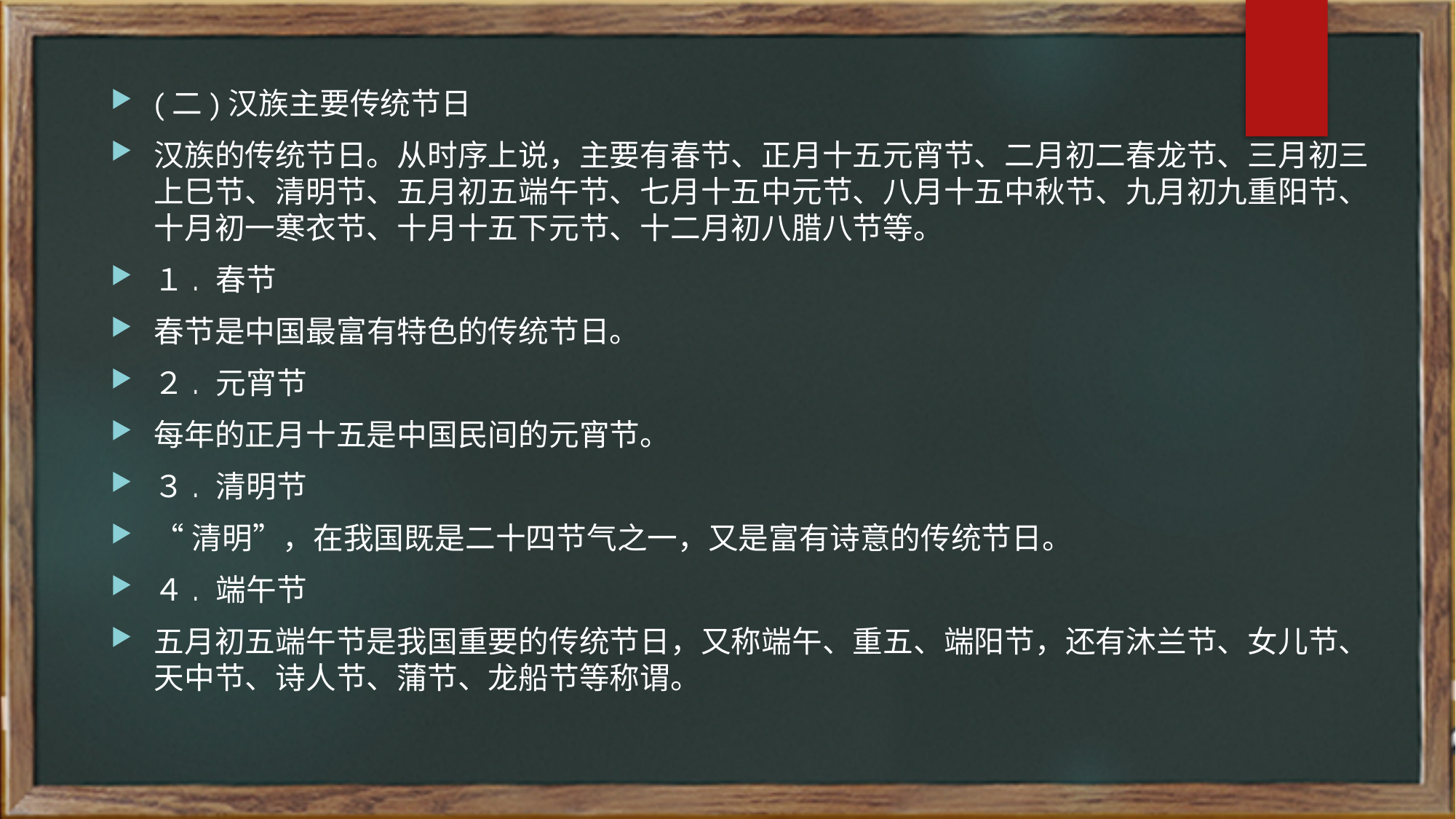

(二)汉族主要传统节日
汉族的传统节日。从时序上说，主要有春节、正月十五元宵节、二月初二春龙节、三月初三上巳节、清明节、五月初五端午节、七月十五中元节、八月十五中秋节、九月初九重阳节、十月初一寒衣节、十月十五下元节、十二月初八腊八节等。
１. 春节
春节是中国最富有特色的传统节日。
２. 元宵节
每年的正月十五是中国民间的元宵节。
３. 清明节
“清明”，在我国既是二十四节气之一，又是富有诗意的传统节日。
４. 端午节
五月初五端午节是我国重要的传统节日，又称端午、重五、端阳节，还有沐兰节、女儿节、天中节、诗人节、蒲节、龙船节等称谓。